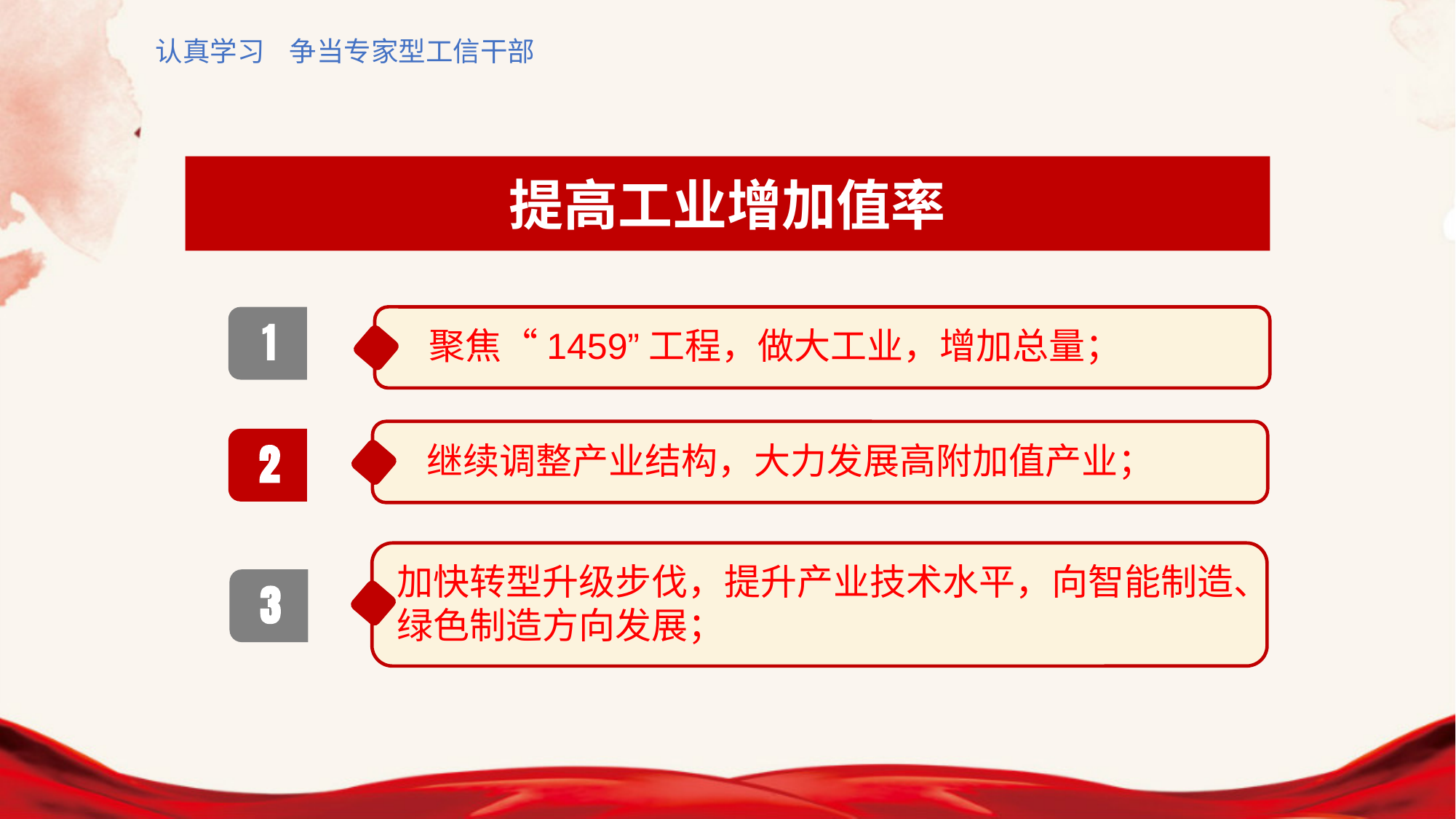

认真学习    争当专家型工信干部
提高工业增加值率
1

聚焦“1459”工程，做大工业，增加总量；

2
继续调整产业结构，大力发展高附加值产业；

加快转型升级步伐，提升产业技术水平，向智能制造、绿色制造方向发展；

3